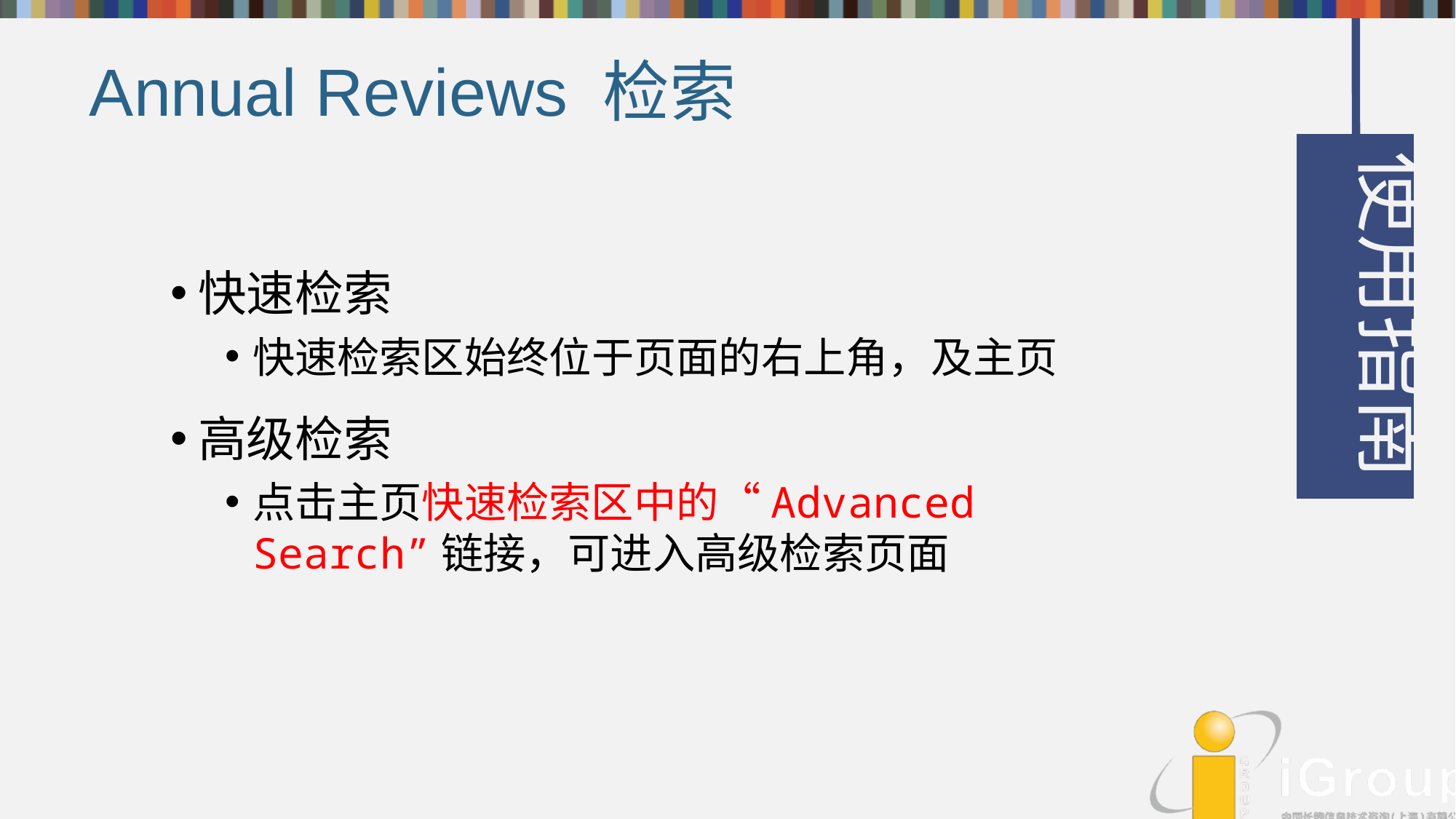

Annual Reviews 检索
使用指南

快速检索
快速检索区始终位于页面的右上角，及主页
高级检索
点击主页快速检索区中的“Advanced Search”链接，可进入高级检索页面